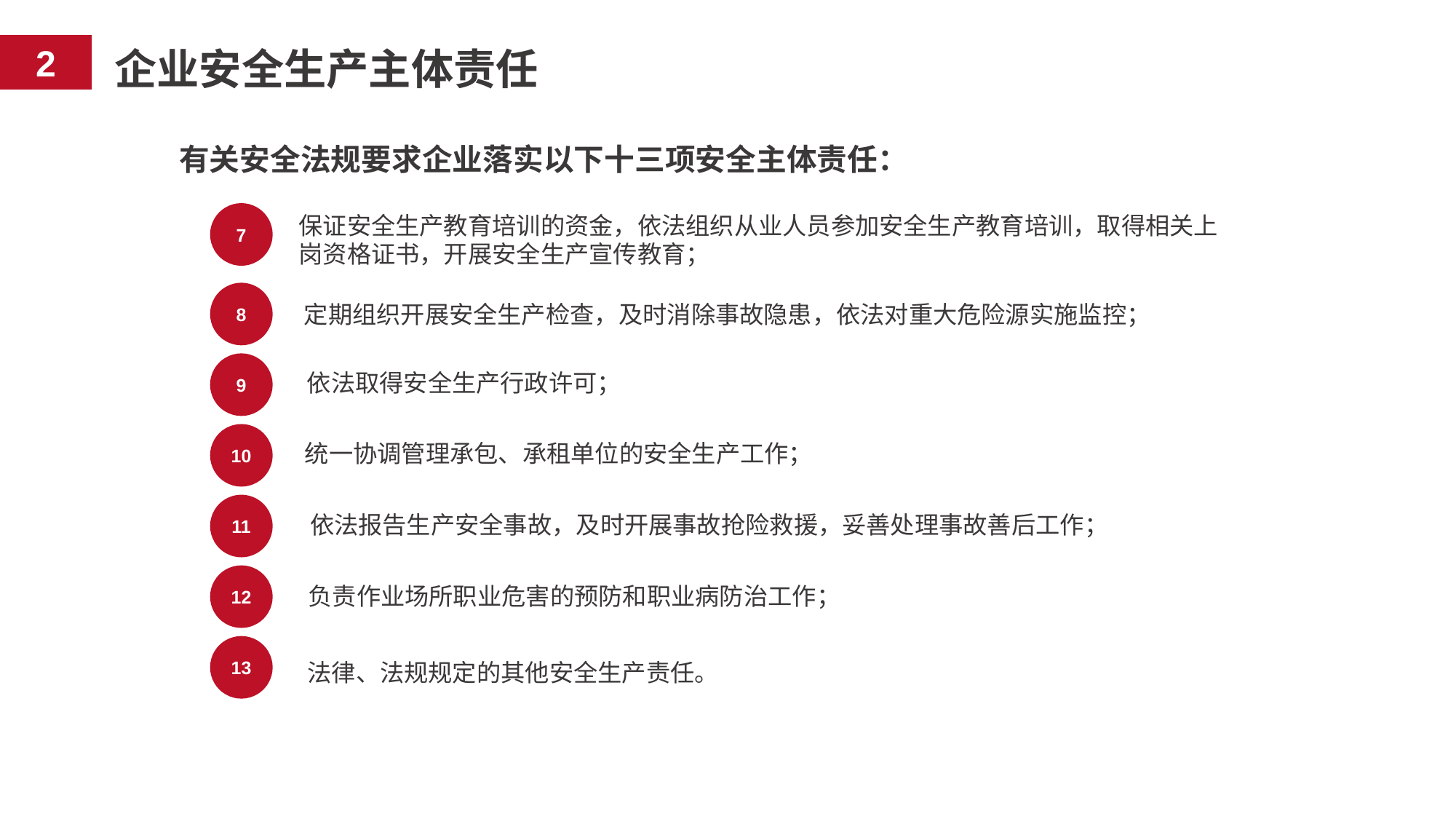

2
企业安全生产主体责任
有关安全法规要求企业落实以下十三项安全主体责任：
7
保证安全生产教育培训的资金，依法组织从业人员参加安全生产教育培训，取得相关上岗资格证书，开展安全生产宣传教育；
8
定期组织开展安全生产检查，及时消除事故隐患，依法对重大危险源实施监控；
9
依法取得安全生产行政许可；
10
统一协调管理承包、承租单位的安全生产工作；
11
依法报告生产安全事故，及时开展事故抢险救援，妥善处理事故善后工作；
12
负责作业场所职业危害的预防和职业病防治工作；
13
法律、法规规定的其他安全生产责任。